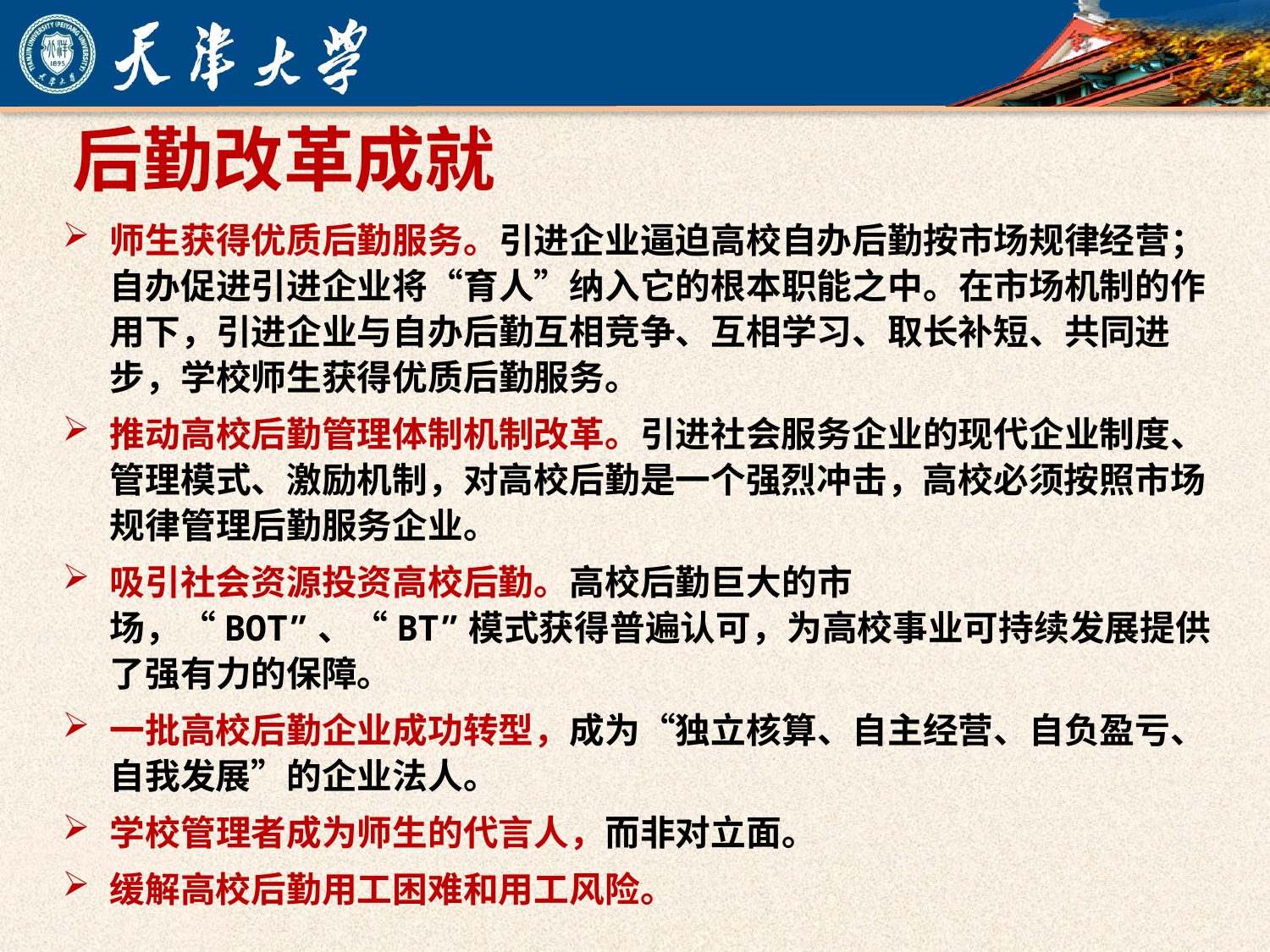

# 后勤改革成就
师生获得优质后勤服务。引进企业逼迫高校自办后勤按市场规律经营；自办促进引进企业将“育人”纳入它的根本职能之中。在市场机制的作用下，引进企业与自办后勤互相竞争、互相学习、取长补短、共同进步，学校师生获得优质后勤服务。
推动高校后勤管理体制机制改革。引进社会服务企业的现代企业制度、管理模式、激励机制，对高校后勤是一个强烈冲击，高校必须按照市场规律管理后勤服务企业。
吸引社会资源投资高校后勤。高校后勤巨大的市场，“BOT”、“BT”模式获得普遍认可，为高校事业可持续发展提供了强有力的保障。
一批高校后勤企业成功转型，成为“独立核算、自主经营、自负盈亏、自我发展”的企业法人。
学校管理者成为师生的代言人，而非对立面。
缓解高校后勤用工困难和用工风险。